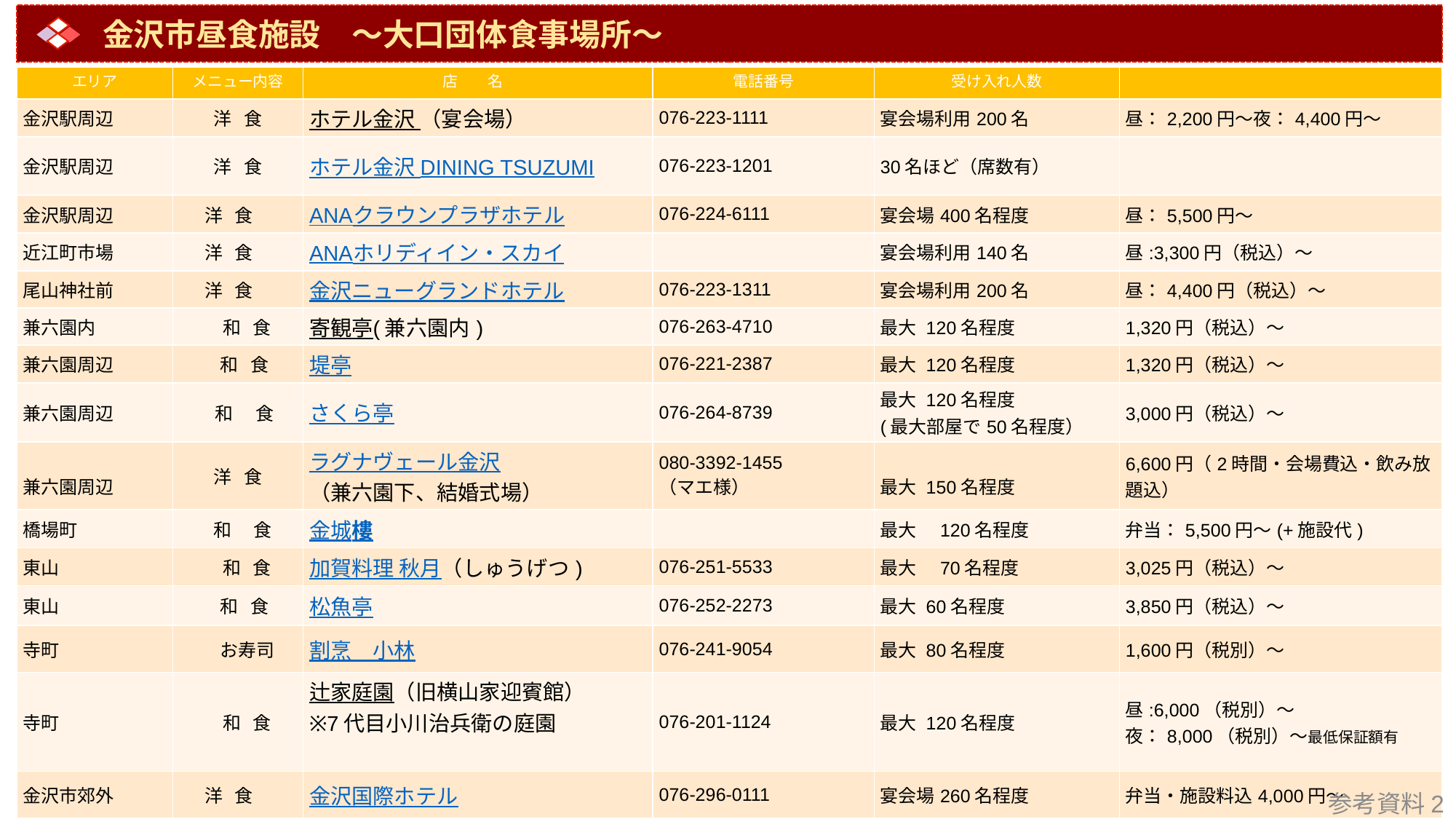

金沢市昼食施設　～大口団体食事場所～

| エリア | メニュー内容 | 店　　名 | 電話番号 | 受け入れ人数 |  |
| --- | --- | --- | --- | --- | --- |
| 金沢駅周辺 | 洋 食 | ホテル金沢 （宴会場） | 076-223-1111 | 宴会場利用200名 | 昼：2,200円～夜：4,400円～ |
| 金沢駅周辺 | 洋 食 | ホテル金沢 DINING TSUZUMI | 076-223-1201 | 30名ほど（席数有） |  |
| 金沢駅周辺 | 洋 食 | ANAクラウンプラザホテル | 076-224-6111 | 宴会場400名程度 | 昼：5,500円～ |
| 近江町市場 | 洋 食 | ANAホリディイン・スカイ |  | 宴会場利用140名 | 昼:3,300円（税込）～ |
| 尾山神社前 | 洋 食 | 金沢ニューグランドホテル | 076-223-1311 | 宴会場利用200名 | 昼：4,400円（税込）～ |
| 兼六園内 | 和 食 | 寄観亭(兼六園内) | 076-263-4710 | 最大 120名程度 | 1,320円（税込）～ |
| 兼六園周辺 | 和 食 | 堤亭 | 076-221-2387 | 最大 120名程度 | 1,320円（税込）～ |
| 兼六園周辺 | 和　 食 | さくら亭 | 076-264-8739 | 最大 120名程度 (最大部屋で50名程度） | 3,000円（税込）～ |
| 兼六園周辺 | 洋 食 | ラグナヴェール金沢 （兼六園下、結婚式場） | 080-3392-1455 （マエ様） | 最大 150名程度 | 6,600円（2時間・会場費込・飲み放題込） |
| 橋場町 | 和　 食 | 金城樓 |  | 最大　120名程度 | 弁当：5,500円～(+施設代) |
| 東山 | 和 食 | 加賀料理 秋月（しゅうげつ) | 076-251-5533 | 最大　70名程度 | 3,025円（税込）～ |
| 東山 | 和 食 | 松魚亭 | 076-252-2273 | 最大 60名程度 | 3,850円（税込）～ |
| 寺町 | お寿司 | 割烹　小林 | 076-241-9054 | 最大 80名程度 | 1,600円（税別）～ |
| 寺町 | 和 食 | 辻家庭園（旧横山家迎賓館） ※7代目小川治兵衛の庭園 | 076-201-1124 | 最大 120名程度 | 昼:6,000（税別）～ 夜：8,000（税別）～最低保証額有 |
| 金沢市郊外 | 洋 食 | 金沢国際ホテル | 076-296-0111 | 宴会場260名程度 | 弁当・施設料込4,000円～ |
| 金沢市郊外 | 中　華 | 招龍亭 |  | 最大100名 |  |
団体向け食事施設情報
参考資料2